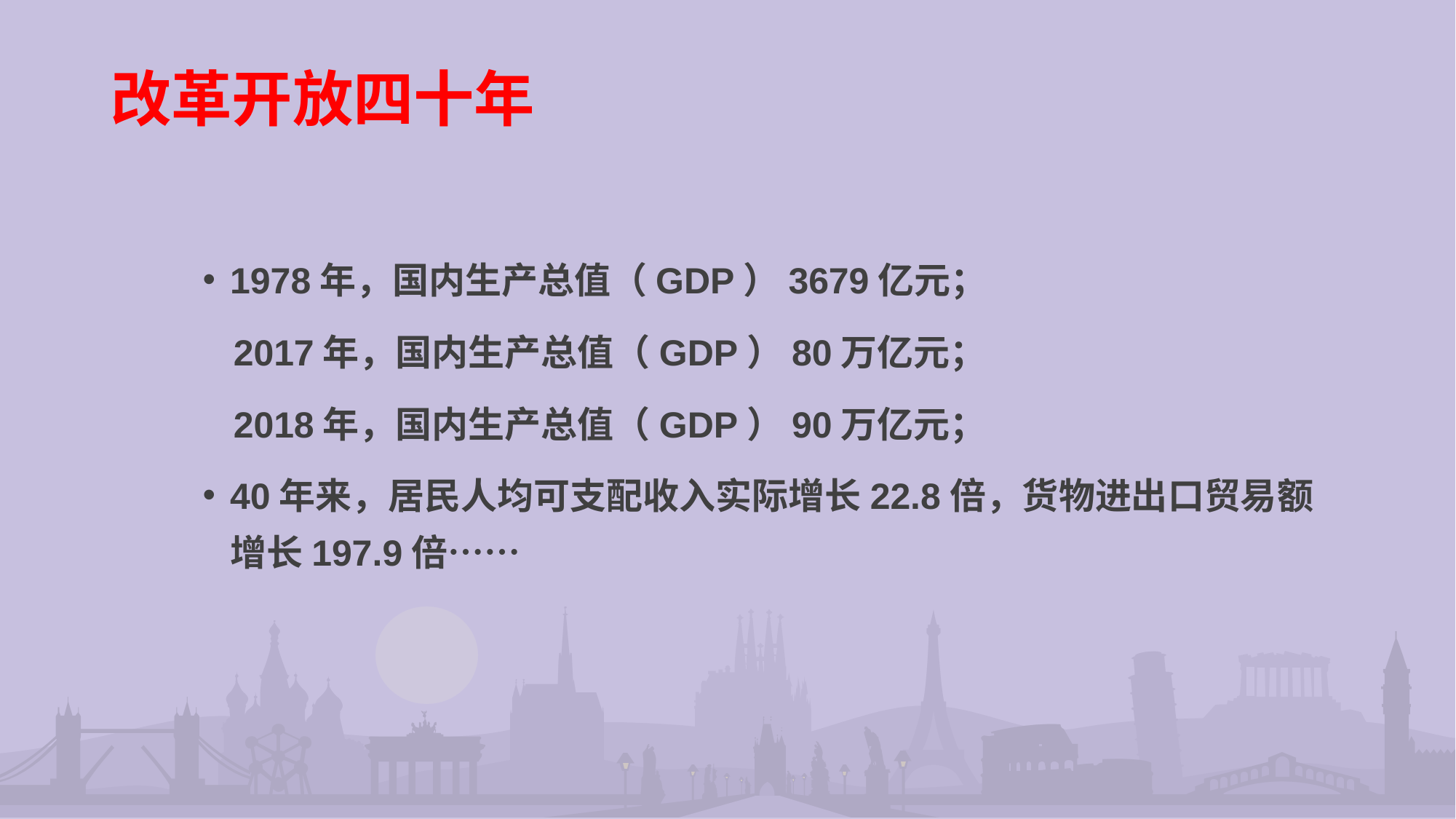

# 改革开放四十年
1978年，国内生产总值（GDP）3679亿元；
   2017年，国内生产总值（GDP）80万亿元；
   2018年，国内生产总值（GDP）90万亿元；
40年来，居民人均可支配收入实际增长22.8倍，货物进出口贸易额增长197.9倍……